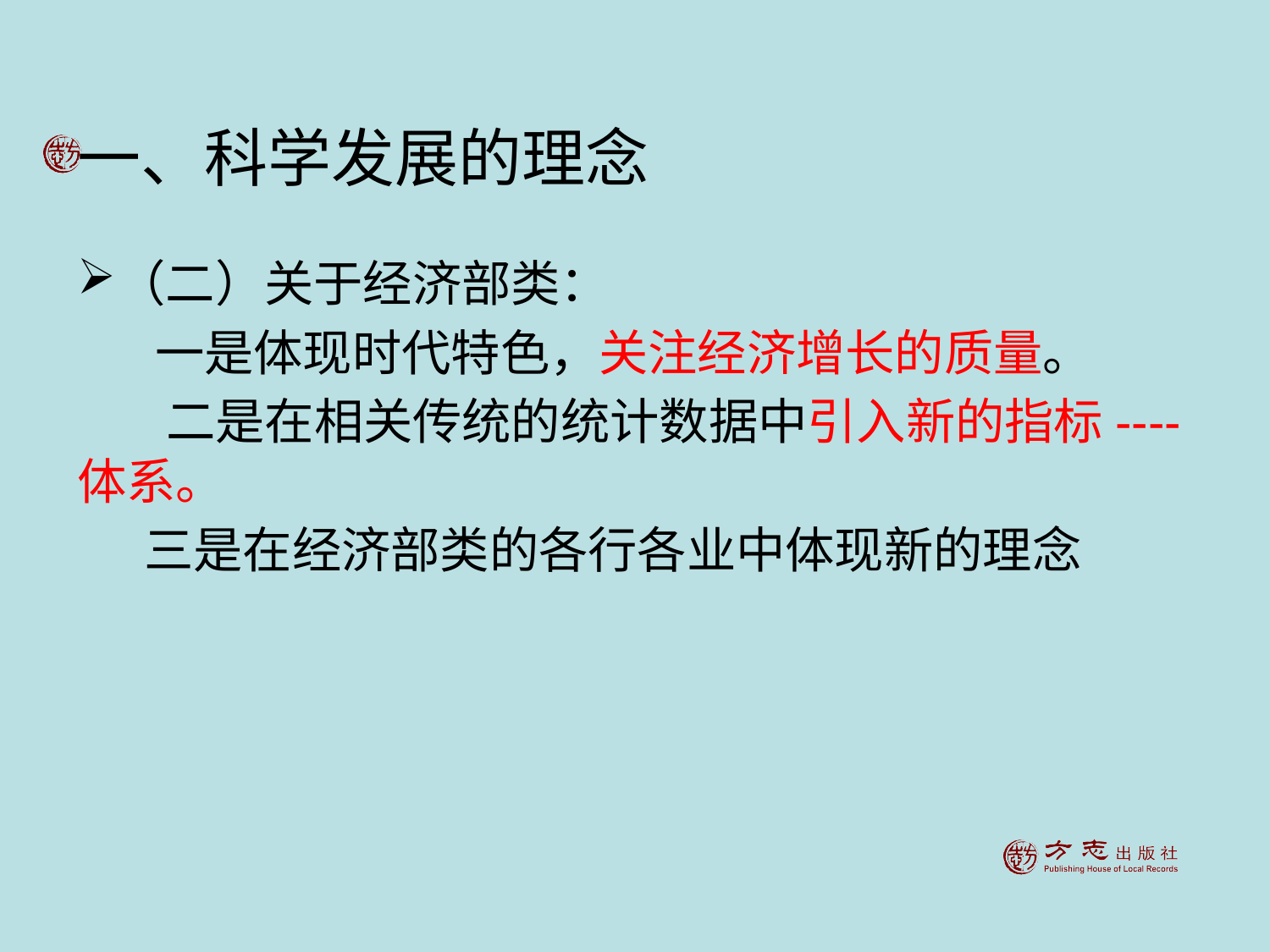

# 一、科学发展的理念
（二）关于经济部类：
      一是体现时代特色，关注经济增长的质量。
       二是在相关传统的统计数据中引入新的指标----体系。
     三是在经济部类的各行各业中体现新的理念